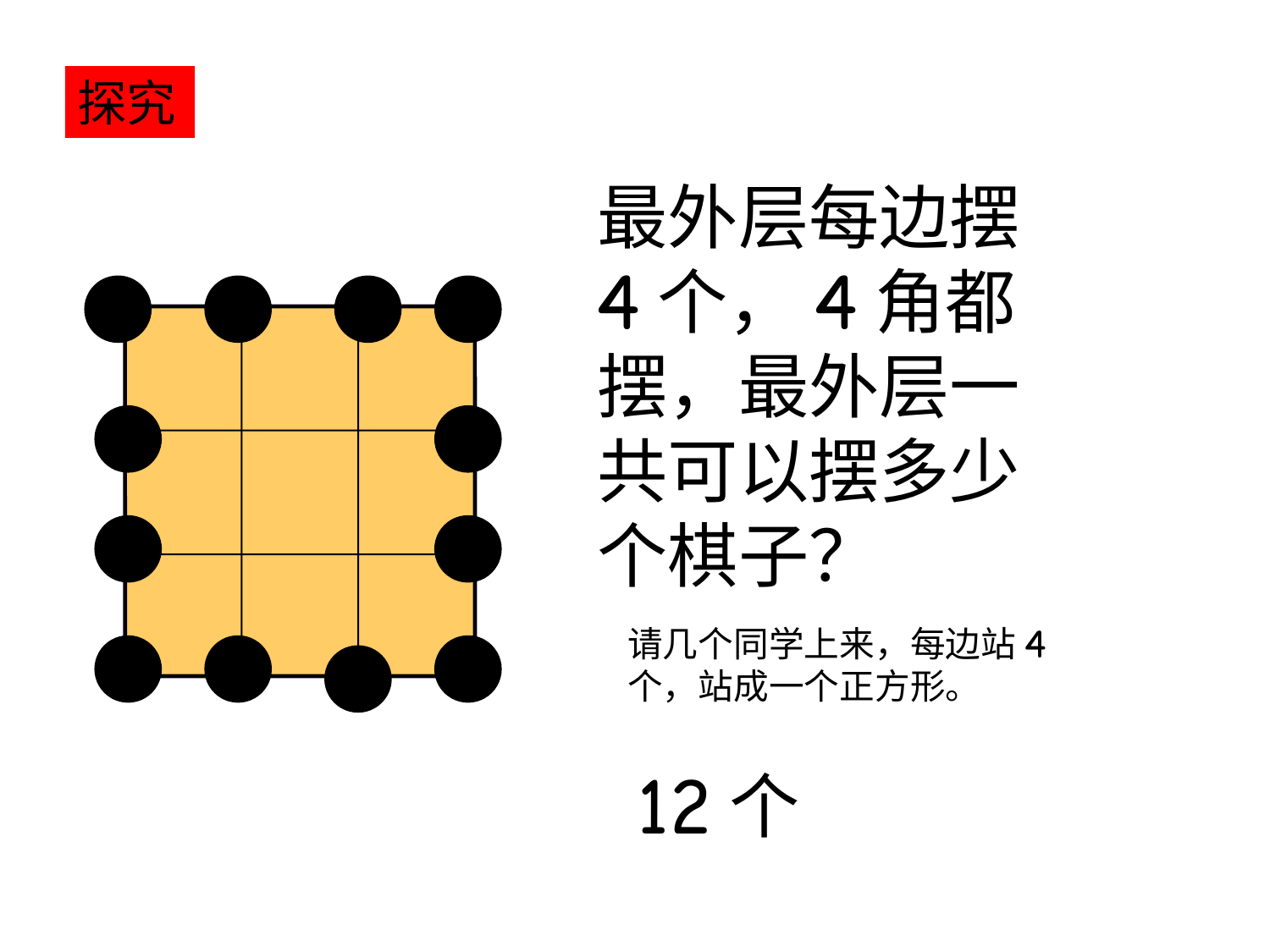

探究
最外层每边摆4个，4角都摆，最外层一共可以摆多少个棋子？

请几个同学上来，每边站4个，站成一个正方形。

12个